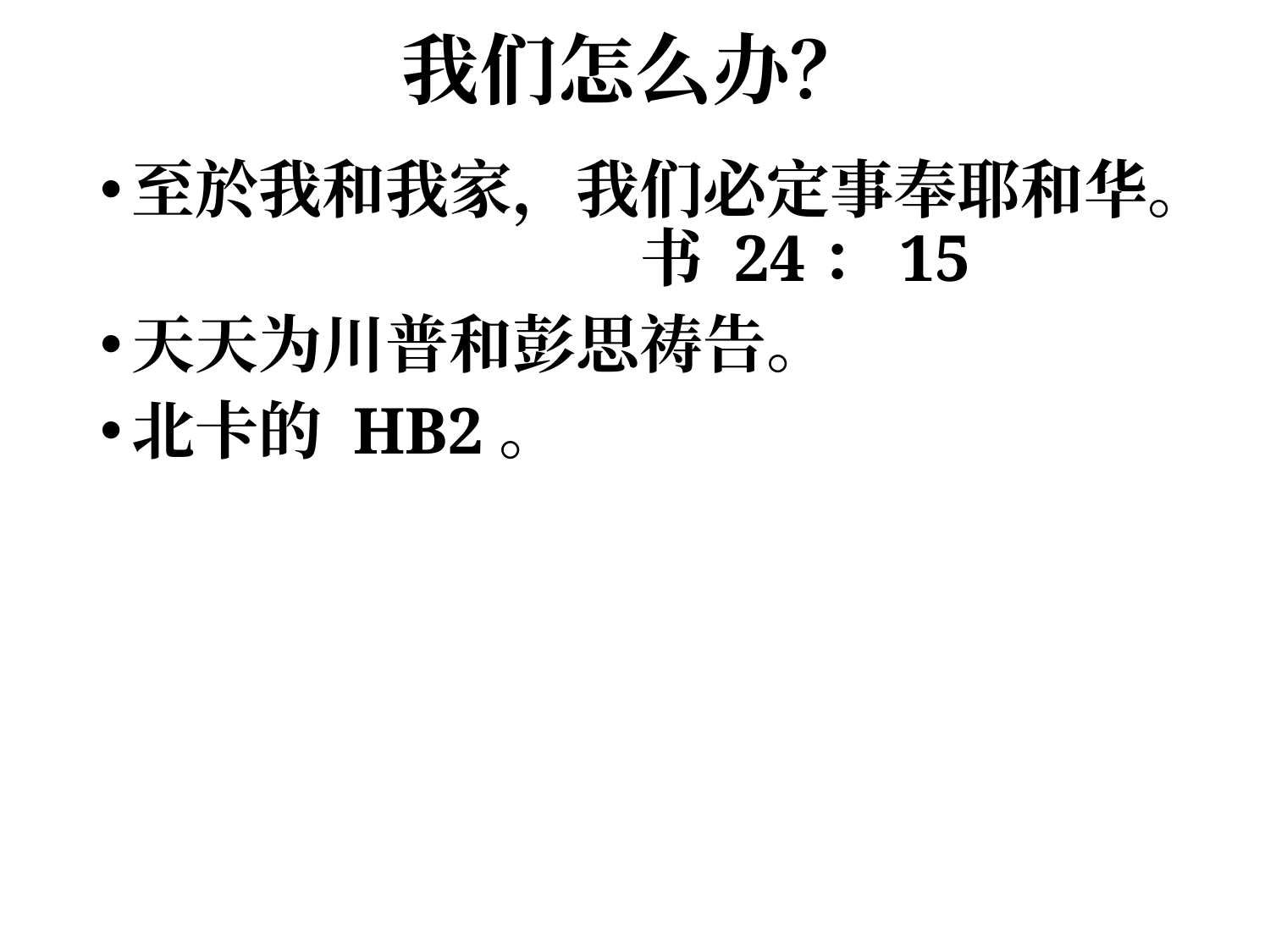

# 我们怎么办？
至於我和我家，我们必定事奉耶和华。				书 24：15
天天为川普和彭思祷告。
北卡的 HB2。